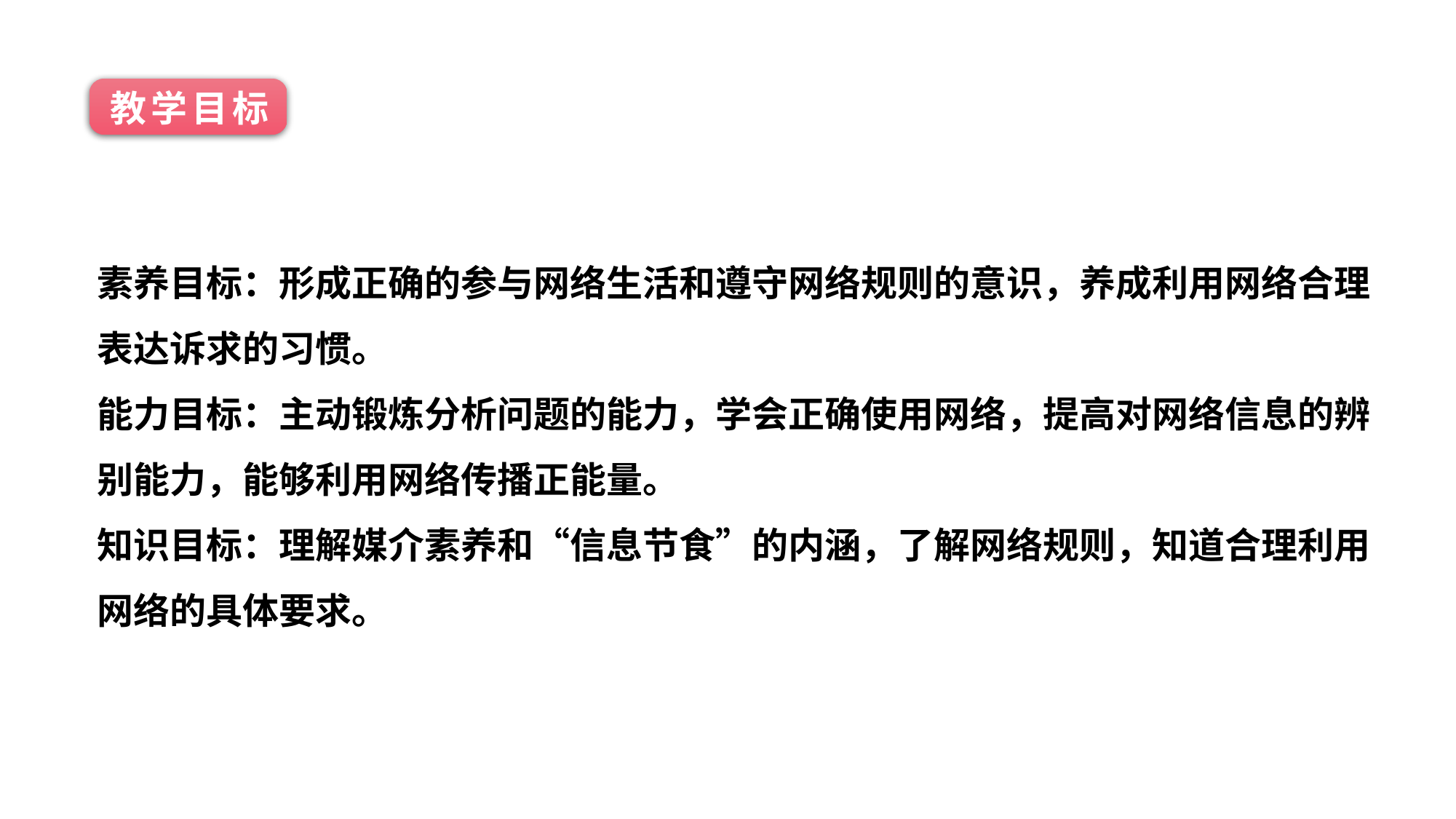

# 教学目标
素养目标：形成正确的参与网络生活和遵守网络规则的意识，养成利用网络合理表达诉求的习惯。
能力目标：主动锻炼分析问题的能力，学会正确使用网络，提高对网络信息的辨别能力，能够利用网络传播正能量。
知识目标：理解媒介素养和“信息节食”的内涵，了解网络规则，知道合理利用网络的具体要求。